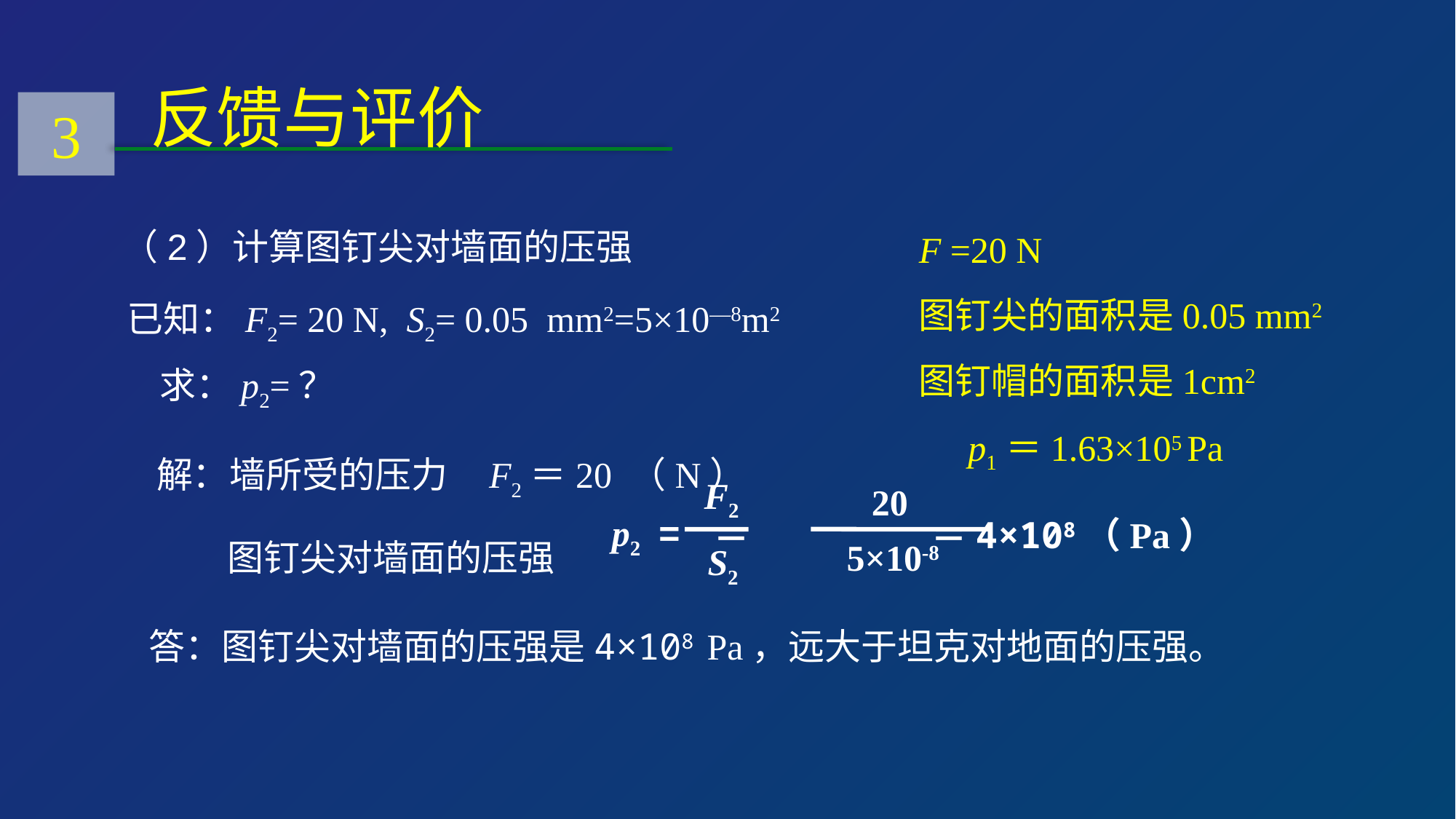

反馈与评价

3
F =20 N
图钉尖的面积是0.05 mm2
图钉帽的面积是1cm2
（2）计算图钉尖对墙面的压强
已知：F2= 20 N,  S2= 0.05  mm2=5×10—8m2
求：p2=？
解：墙所受的压力    F2＝20 （N）
p1＝1.63×105 Pa
F2
p2  =

S2
20

5×10-8
                                       ＝                       ＝4×108（Pa）
图钉尖对墙面的压强
答：图钉尖对墙面的压强是4×108 Pa，远大于坦克对地面的压强。